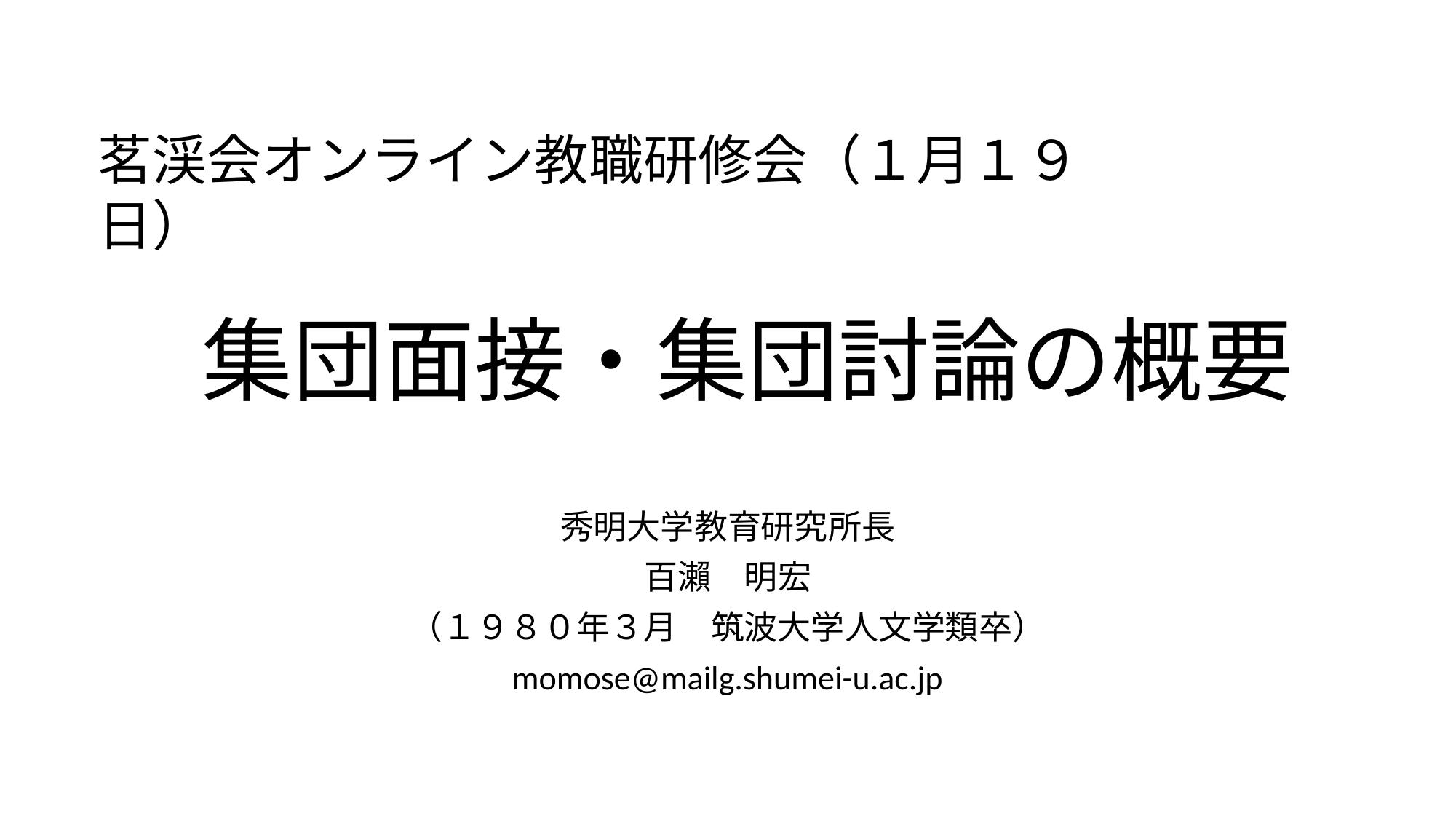

茗渓会オンライン教職研修会（１月１９日）
# 集団面接・集団討論の概要
秀明大学教育研究所長
百瀨　明宏
（１９８０年３月　筑波大学人文学類卒）
momose@mailg.shumei-u.ac.jp